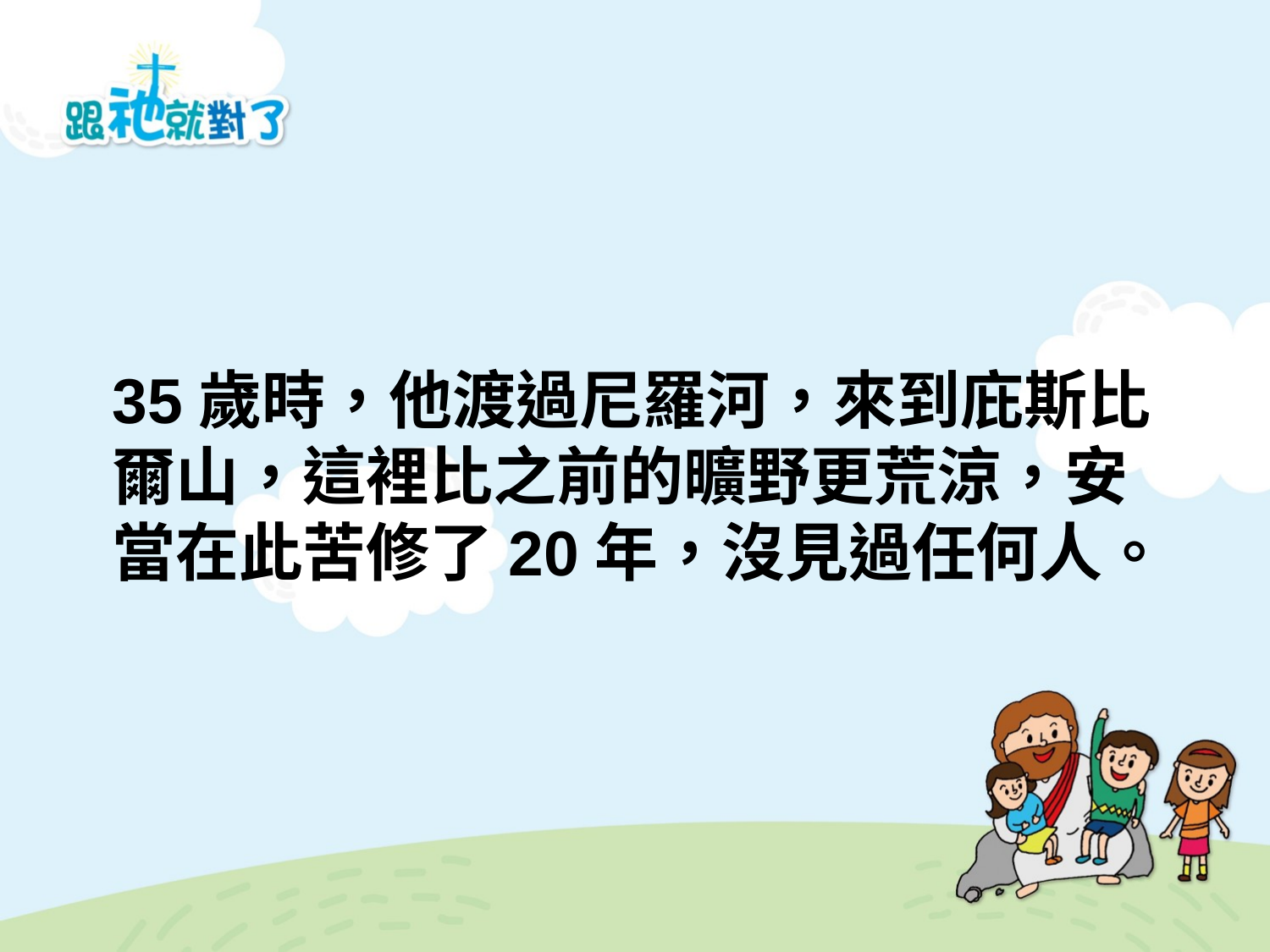

35歲時，他渡過尼羅河，來到庇斯比爾山，這裡比之前的曠野更荒涼，安當在此苦修了20年，沒見過任何人。